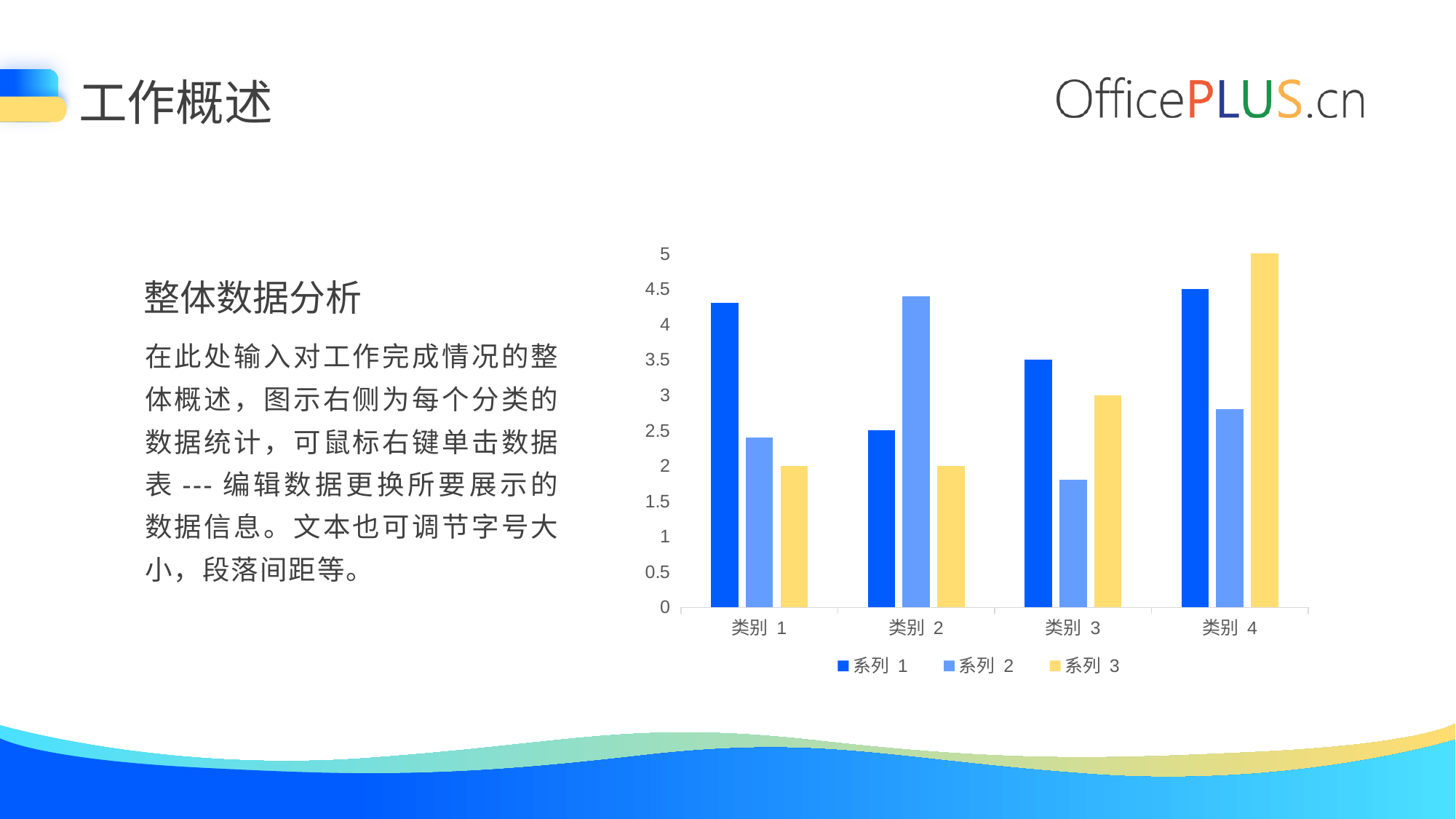

工作概述

### Chart

| Category | 系列 1 | 系列 2 | 系列 3 |
|---|---|---|---|
| 类别 1 | 4.3 | 2.4 | 2.0 |
| 类别 2 | 2.5 | 4.4 | 2.0 |
| 类别 3 | 3.5 | 1.8 | 3.0 |
| 类别 4 | 4.5 | 2.8 | 5.0 |
整体数据分析
在此处输入对工作完成情况的整体概述，图示右侧为每个分类的数据统计，可鼠标右键单击数据表---编辑数据更换所要展示的数据信息。文本也可调节字号大小，段落间距等。